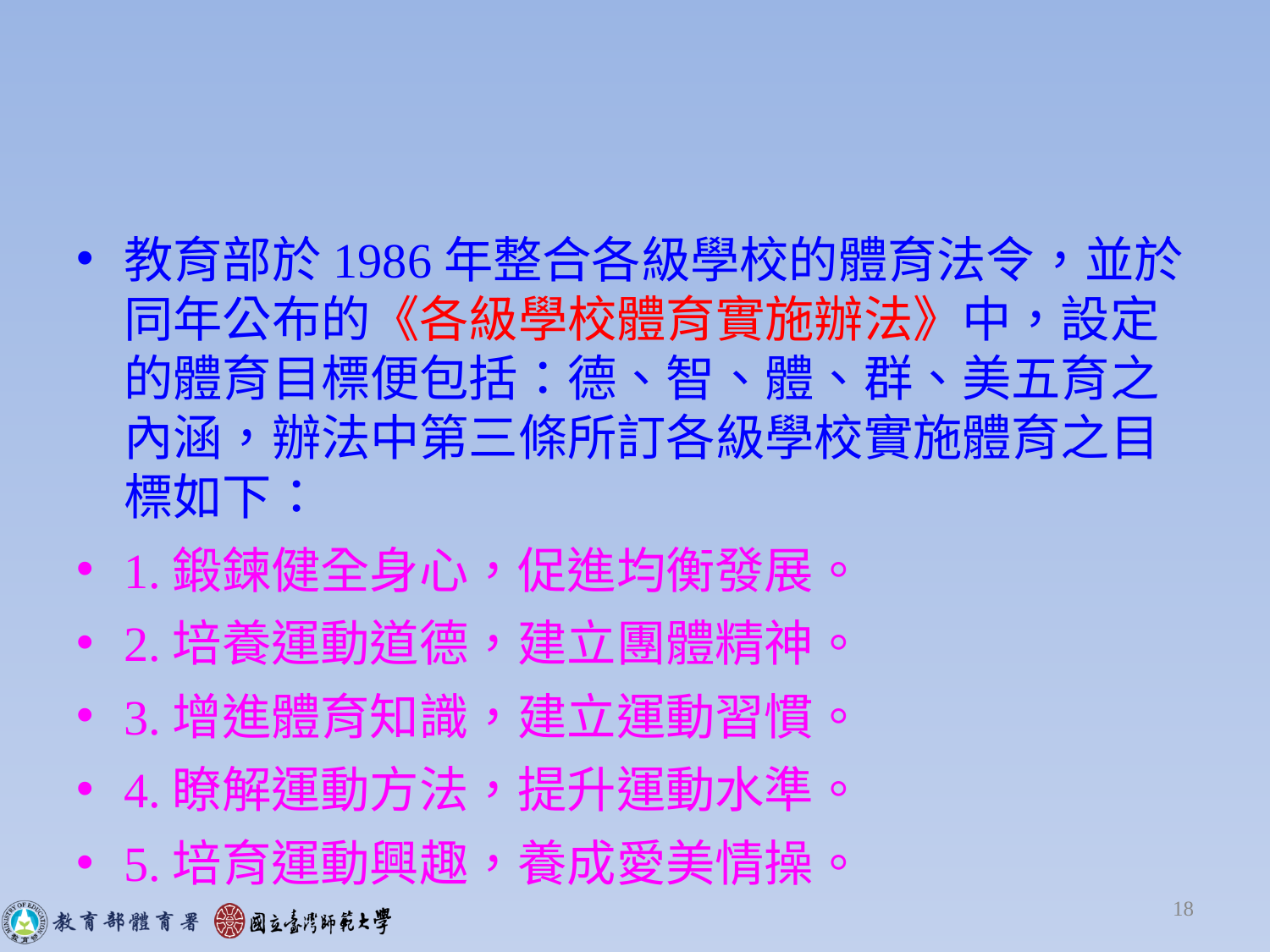

#
教育部於1986年整合各級學校的體育法令，並於同年公布的《各級學校體育實施辦法》中，設定的體育目標便包括：德、智、體、群、美五育之內涵，辦法中第三條所訂各級學校實施體育之目標如下：
1.鍛鍊健全身心，促進均衡發展。
2.培養運動道德，建立團體精神。
3.增進體育知識，建立運動習慣。
4.瞭解運動方法，提升運動水準。
5.培育運動興趣，養成愛美情操。

18